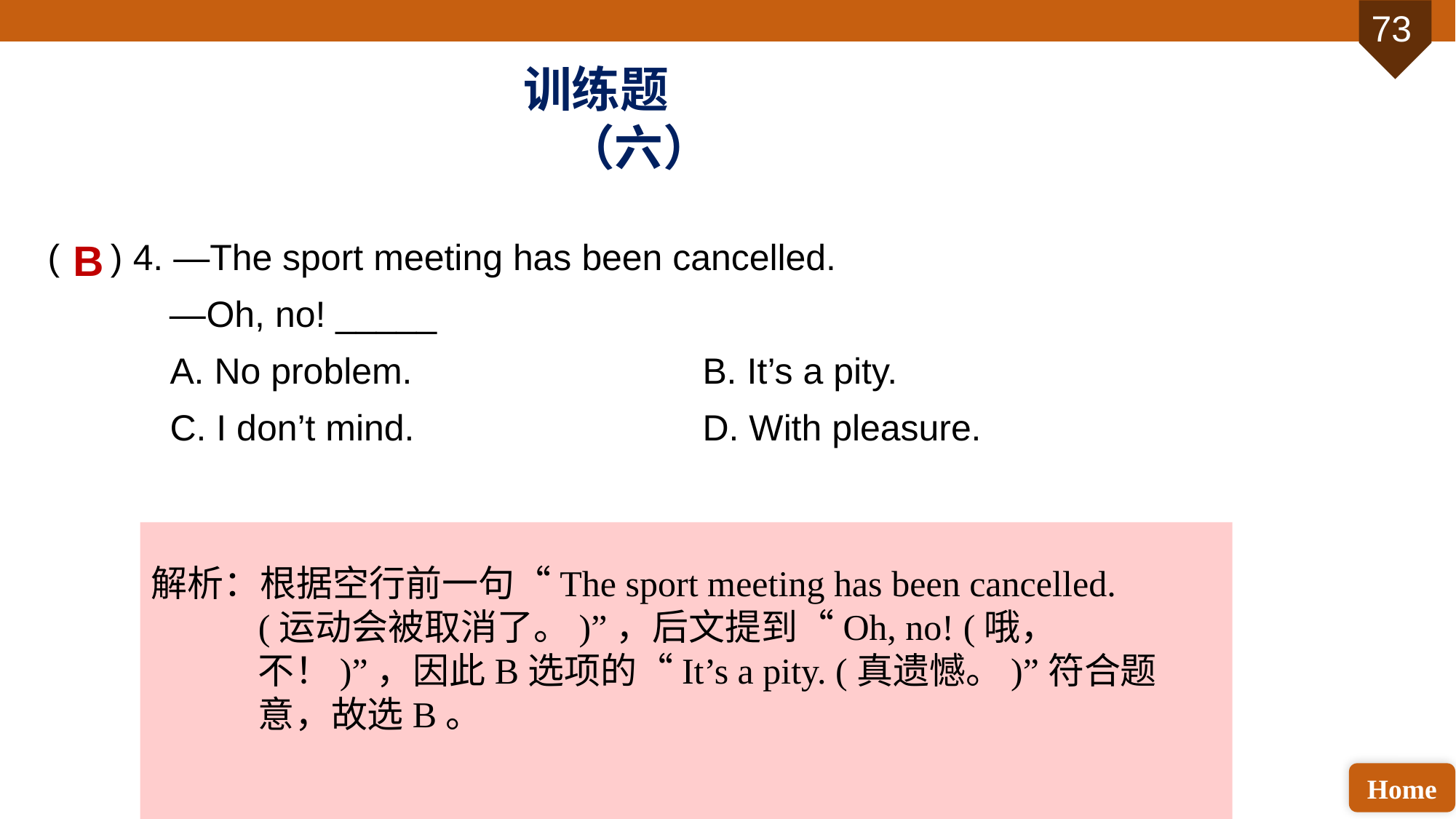

训练题（六）
(     ) 4. —The sport meeting has been cancelled.
            —Oh, no! _____
            A. No problem. 			B. It’s a pity.
            C. I don’t mind. 			D. With pleasure.
B

解析：根据空行前一句“The sport meeting has been cancelled. (运动会被取消了。)”，后文提到“Oh, no! (哦，不！)”，因此B选项的“It’s a pity. (真遗憾。)”符合题意，故选B。